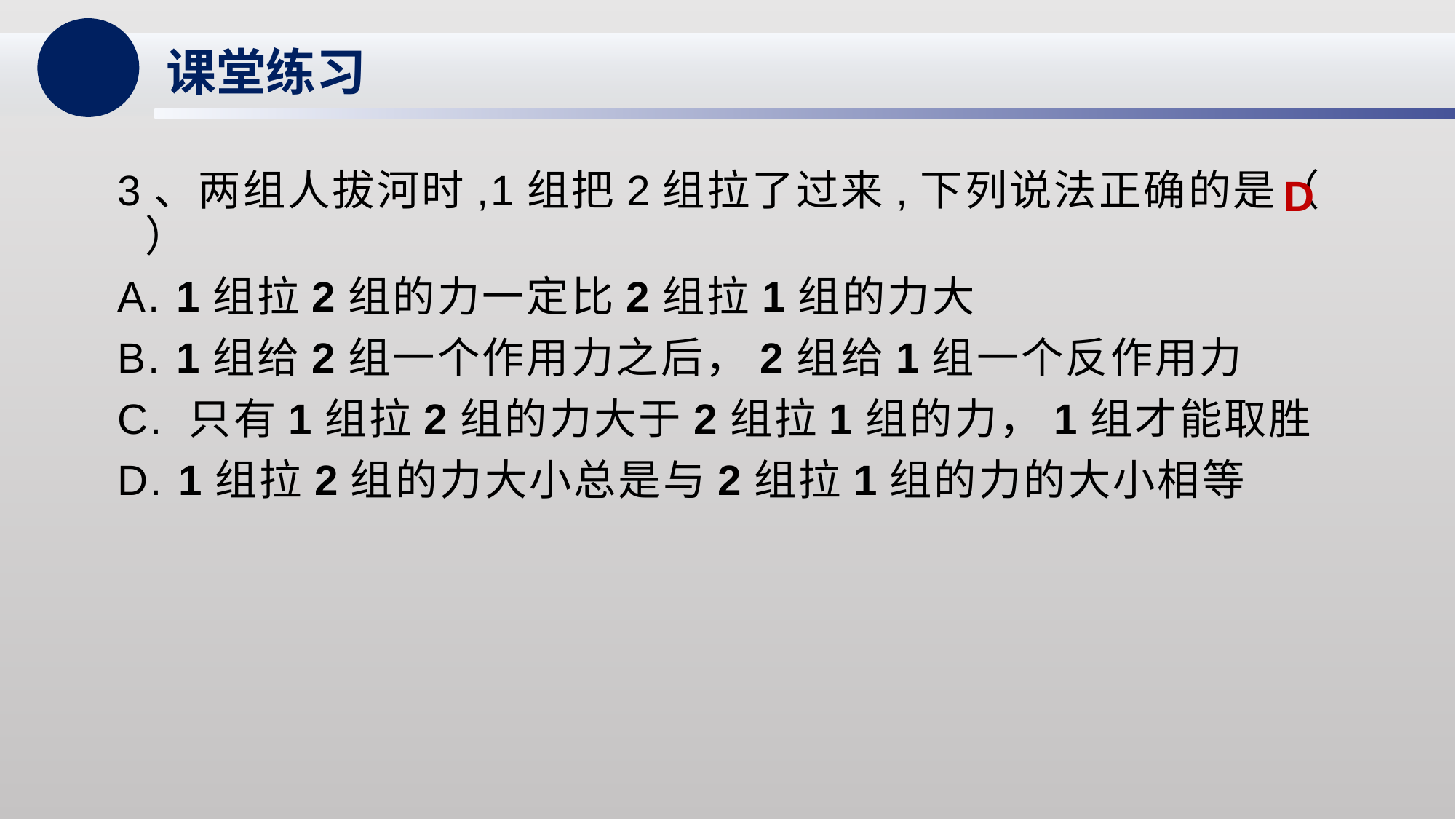

课堂练习

3、两组人拔河时,1组把2组拉了过来,下列说法正确的是（   ）
A. 1组拉2组的力一定比2组拉1组的力大
B. 1组给2组一个作用力之后，2组给1组一个反作用力
C. 只有1组拉2组的力大于2组拉1组的力，1组才能取胜
D. 1组拉2组的力大小总是与2组拉1组的力的大小相等
D